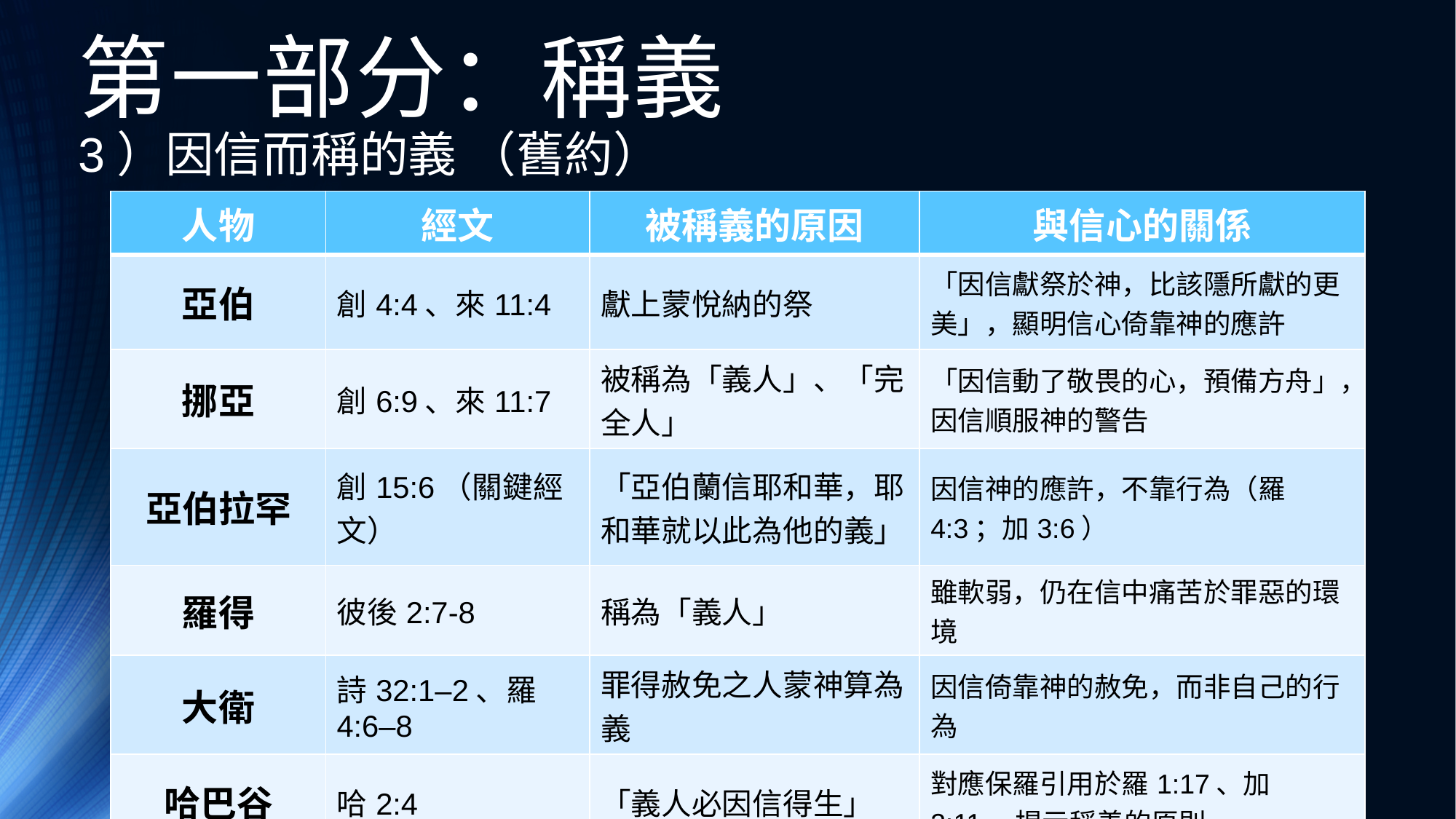

# 第一部分：稱義
3）因信而稱的義 （舊約）

| 人物 | 經文 | 被稱義的原因 | 與信心的關係 |
| --- | --- | --- | --- |
| 亞伯 | 創4:4、來11:4 | 獻上蒙悅納的祭 | 「因信獻祭於神，比該隱所獻的更美」，顯明信心倚靠神的應許 |
| 挪亞 | 創6:9、來11:7 | 被稱為「義人」、「完全人」 | 「因信動了敬畏的心，預備方舟」，因信順服神的警告 |
| 亞伯拉罕 | 創15:6（關鍵經文） | 「亞伯蘭信耶和華，耶和華就以此為他的義」 | 因信神的應許，不靠行為（羅4:3；加3:6） |
| 羅得 | 彼後2:7-8 | 稱為「義人」 | 雖軟弱，仍在信中痛苦於罪惡的環境 |
| 大衛 | 詩32:1–2、羅4:6–8 | 罪得赦免之人蒙神算為義 | 因信倚靠神的赦免，而非自己的行為 |
| 哈巴谷 | 哈2:4 | 「義人必因信得生」 | 對應保羅引用於羅1:17、加3:11，揭示稱義的原則 |